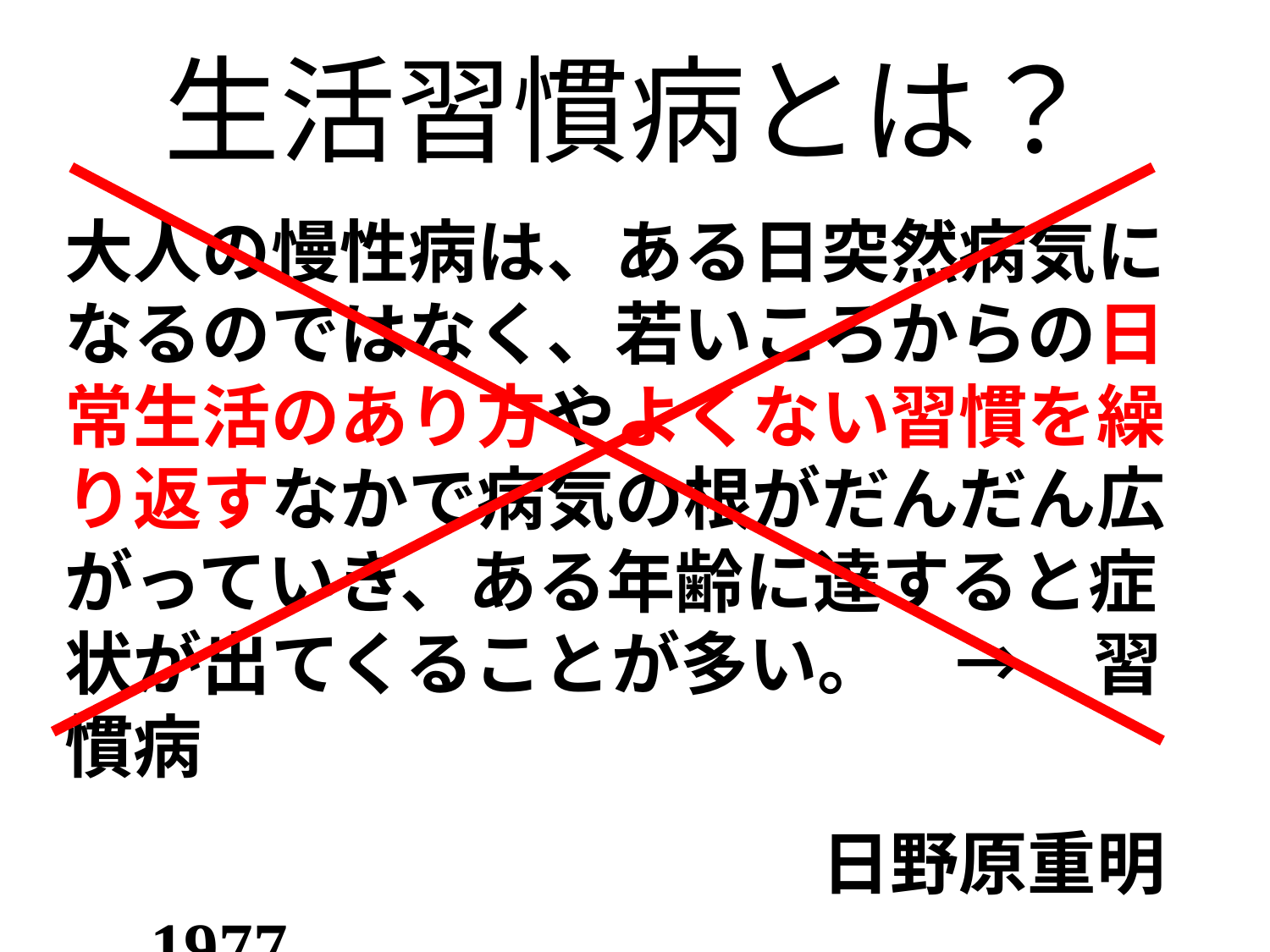

# 生活習慣病とは？

大人の慢性病は、ある日突然病気になるのではなく、若いころからの日常生活のあり方やよくない習慣を繰り返すなかで病気の根がだんだん広がっていき、ある年齢に達すると症状が出てくることが多い。　→　習慣病
　　　　　　　　　　　日野原重明　1977